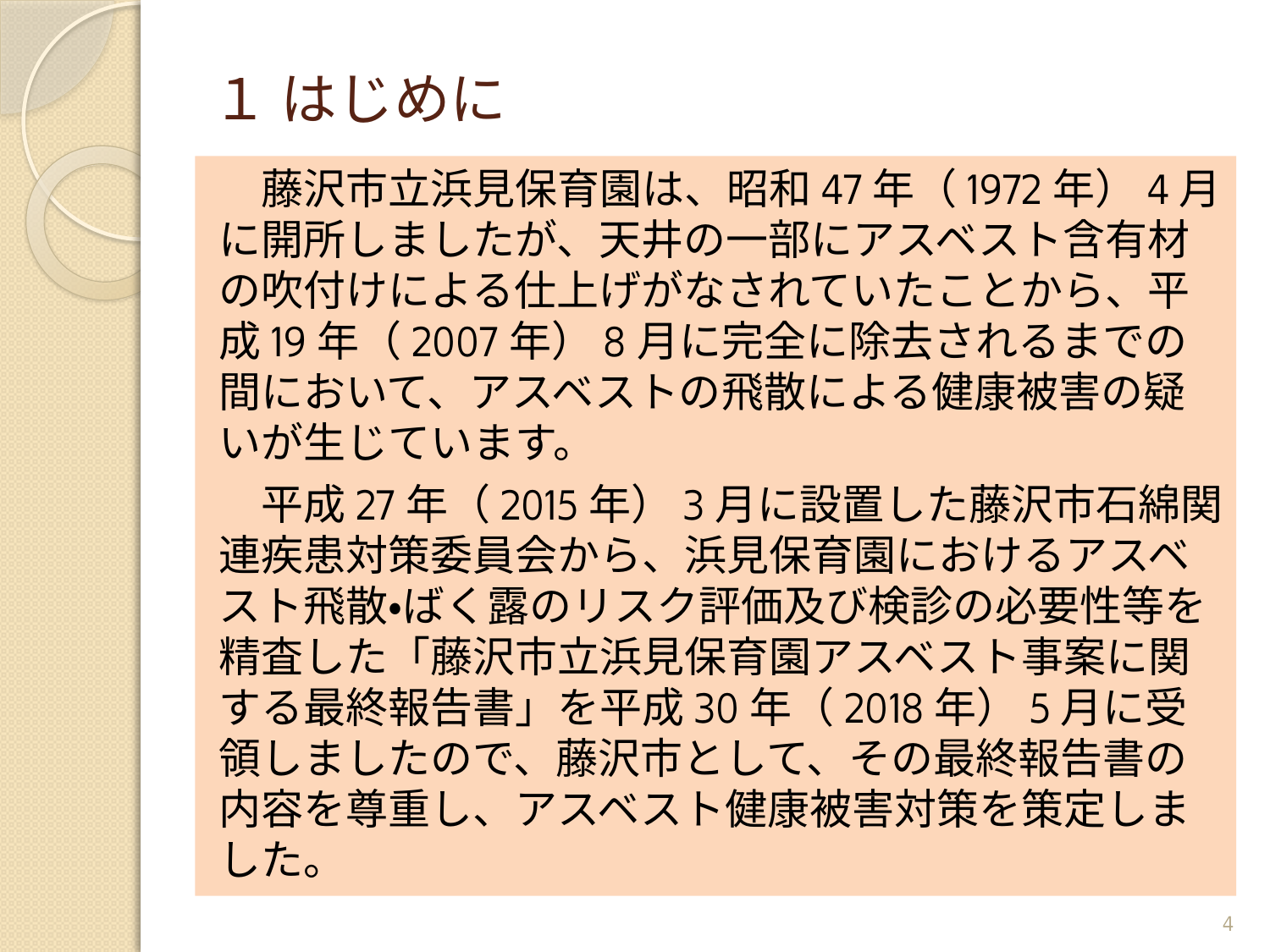

# １ はじめに
　藤沢市立浜見保育園は、昭和47年（1972年）4月に開所しましたが、天井の一部にアスベスト含有材の吹付けによる仕上げがなされていたことから、平成19年（2007年）8月に完全に除去されるまでの間において、アスベストの飛散による健康被害の疑いが生じています。
　平成27年（2015年）3月に設置した藤沢市石綿関連疾患対策委員会から、浜見保育園におけるアスベスト飛散・ばく露のリスク評価及び検診の必要性等を精査した「藤沢市立浜見保育園アスベスト事案に関する最終報告書」を平成30年（2018年）5月に受領しましたので、藤沢市として、その最終報告書の内容を尊重し、アスベスト健康被害対策を策定しました。

4